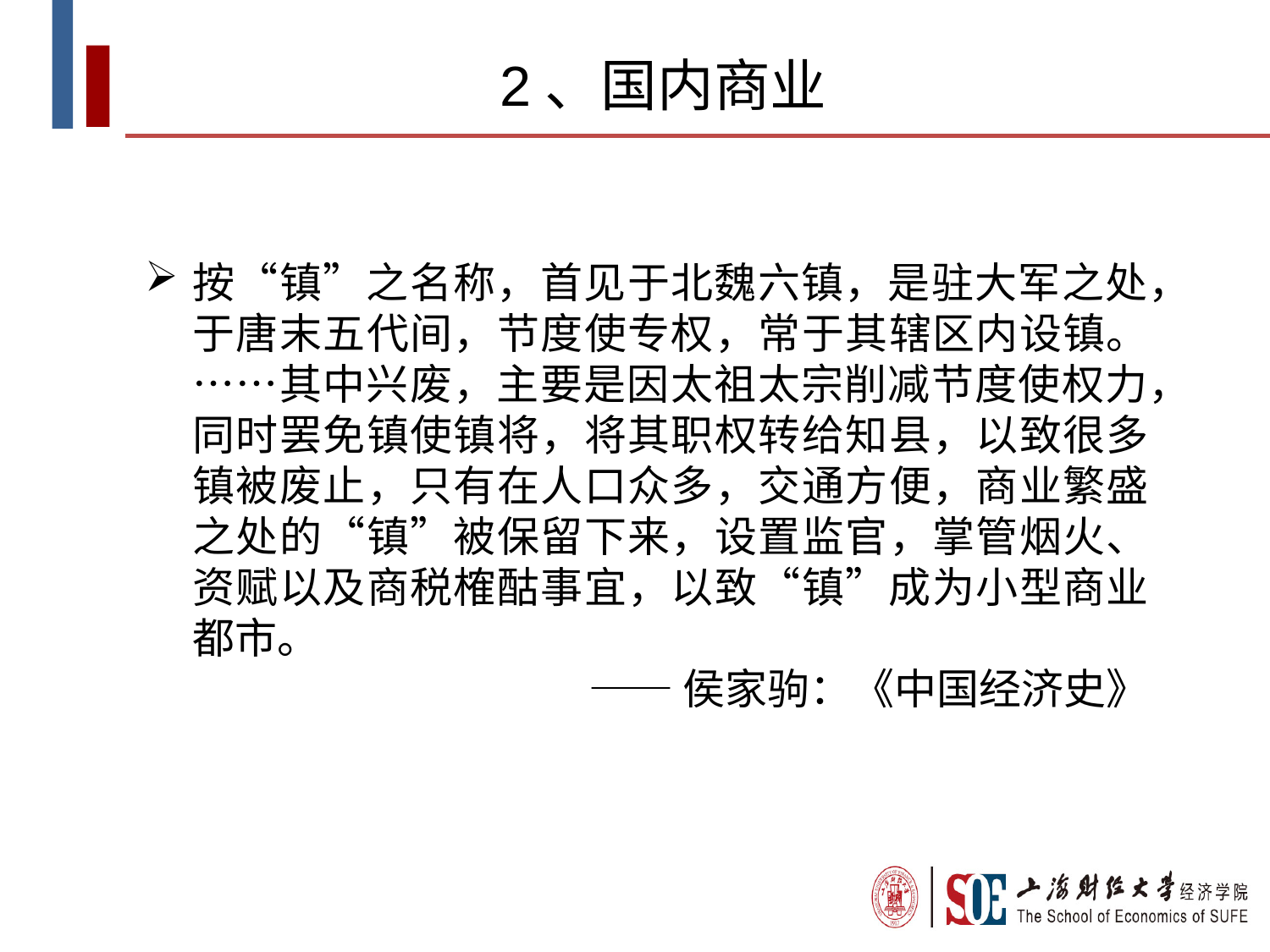

2、国内商业
按“镇”之名称，首见于北魏六镇，是驻大军之处，于唐末五代间，节度使专权，常于其辖区内设镇。……其中兴废，主要是因太祖太宗削减节度使权力，同时罢免镇使镇将，将其职权转给知县，以致很多镇被废止，只有在人口众多，交通方便，商业繁盛之处的“镇”被保留下来，设置监官，掌管烟火、资赋以及商税榷酤事宜，以致“镇”成为小型商业都市。
——侯家驹：《中国经济史》